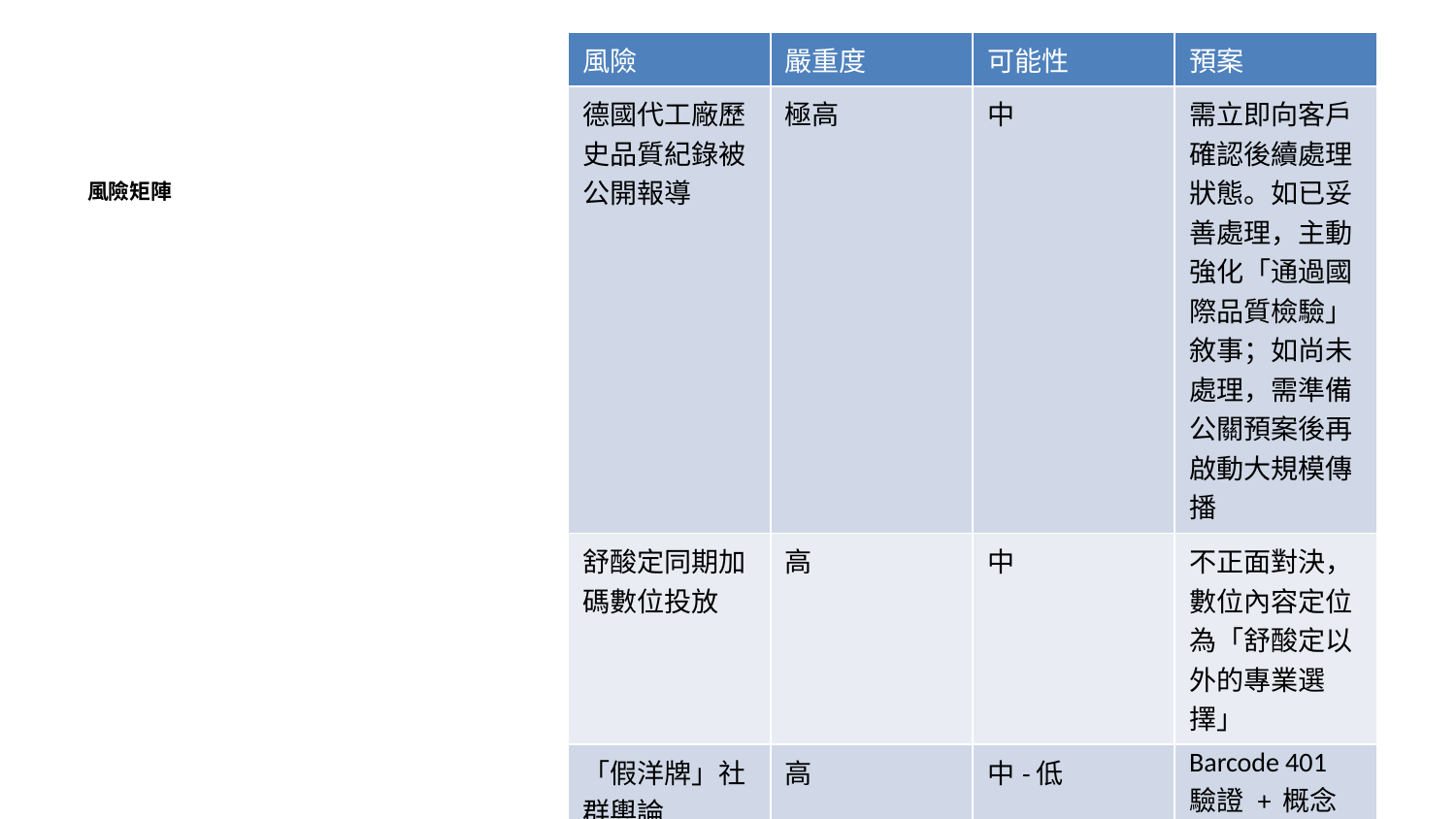

| 風險 | 嚴重度 | 可能性 | 預案 |
| --- | --- | --- | --- |
| 德國代工廠歷史品質紀錄被公開報導 | 極高 | 中 | 需立即向客戶確認後續處理狀態。如已妥善處理，主動強化「通過國際品質檢驗」敘事；如尚未處理，需準備公關預案後再啟動大規模傳播 |
| 舒酸定同期加碼數位投放 | 高 | 中 | 不正面對決，數位內容定位為「舒酸定以外的專業選擇」 |
| 「假洋牌」社群輿論 | 高 | 中-低 | Barcode 401 驗證 + 概念 2「不演了」的混血身分敘事即為預防機制 |
| 電視 CPRP 過高 | 中 | 中 | 電視預算上限鎖定，超過即轉數位 |
| 消費者問卷結果推翻核心假設 | 高 | 未知 | 這就是為什麼要在大筆投入前做問卷——寧可在第一個月發現假設有誤，也不要在第六個月才知道方向錯了 |
| 通路端（特別是全聯中元檔期）陳列成本高於預估 | 中 | 中-高 | 提前與通路端確認費用，若超出預算則以社群替代通路物料 |
風險矩陣